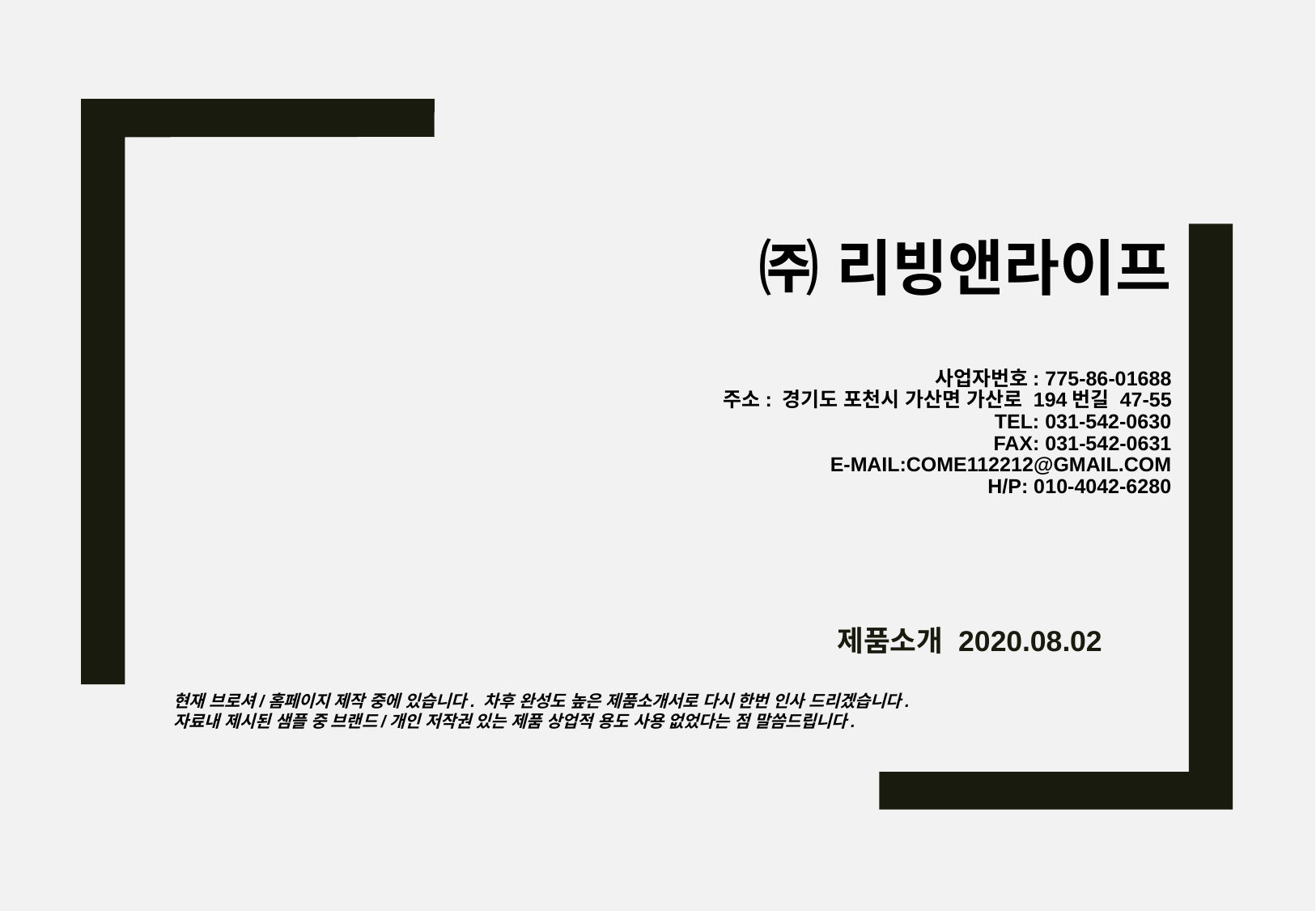

# ㈜ 리빙앤라이프 사업자번호: 775-86-01688 주소: 경기도 포천시 가산면 가산로 194번길 47-55 TEL: 031-542-0630 fax: 031-542-0631 e-mail:come112212@gmail.com h/p: 010-4042-6280
                                     제품소개 2020.08.02
현재 브로셔/홈페이지 제작 중에 있습니다. 차후 완성도 높은 제품소개서로 다시 한번 인사 드리겠습니다.
자료내 제시된 샘플 중 브랜드/개인 저작권 있는 제품 상업적 용도 사용 없었다는 점 말씀드립니다.